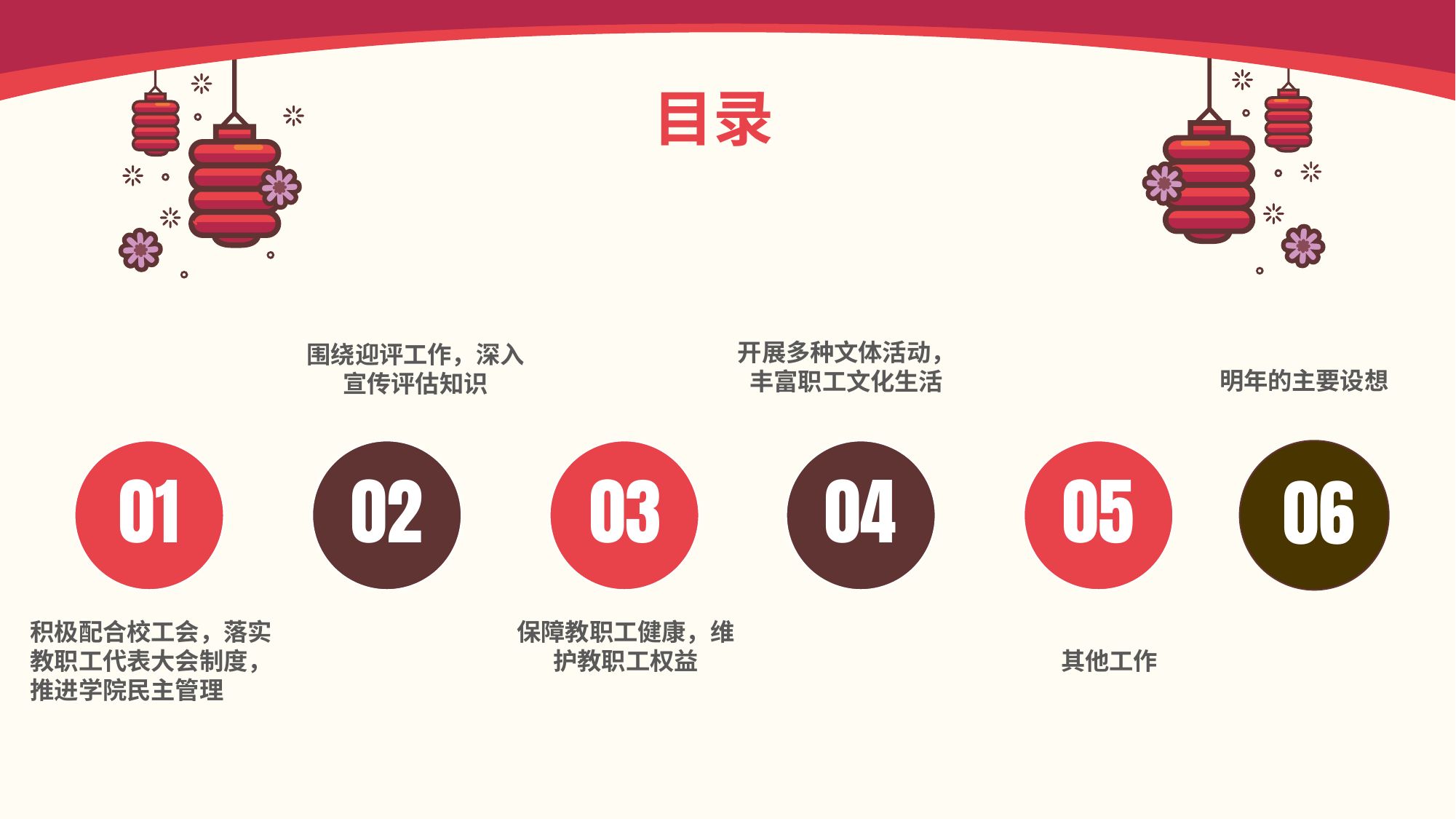

目录
开展多种文体活动，丰富职工文化生活
围绕迎评工作，深入宣传评估知识
明年的主要设想

01
02
03
04
05
06
积极配合校工会，落实教职工代表大会制度，推进学院民主管理
保障教职工健康，维护教职工权益
其他工作